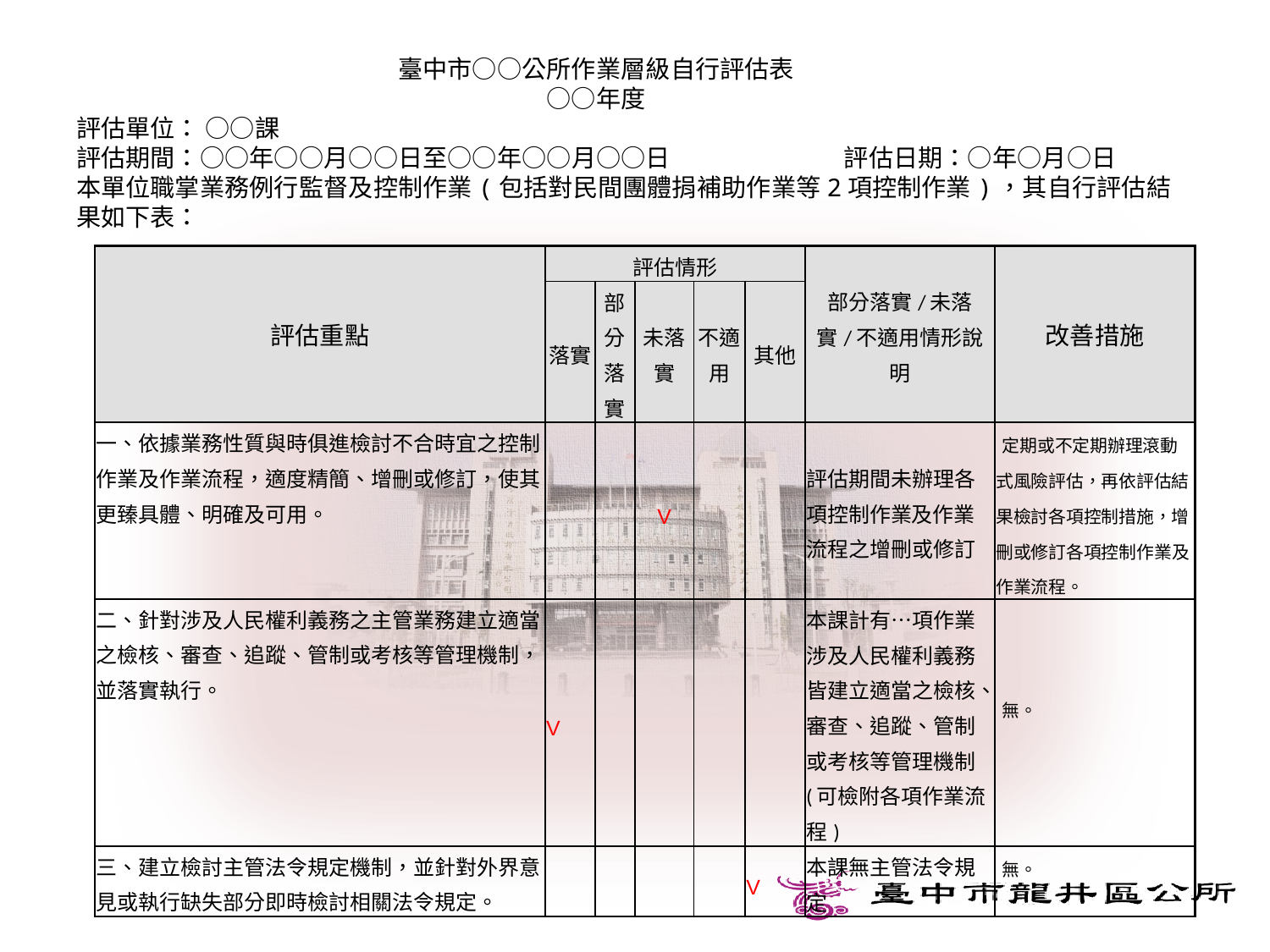

# 臺中市○○公所作業層級自行評估表 　　　　　　　　　　　　　　　　　　　○○年度 評估單位： ○○課 評估期間：○○年○○月○○日至○○年○○月○○日　　　　　　　評估日期：○年○月○日 本單位職掌業務例行監督及控制作業(包括對民間團體捐補助作業等2項控制作業)，其自行評估結果如下表：
| 評估重點 | 評估情形 |  |  |  |  | 部分落實/未落實/不適用情形說明 | 改善措施 |
| --- | --- | --- | --- | --- | --- | --- | --- |
|  | 落實 | 部分落實 | 未落實 | 不適用 | 其他 |  |  |
| 一、依據業務性質與時俱進檢討不合時宜之控制作業及作業流程，適度精簡、增刪或修訂，使其更臻具體、明確及可用。 |  |  | V |  |  | 評估期間未辦理各項控制作業及作業流程之增刪或修訂 | 定期或不定期辦理滾動式風險評估，再依評估結果檢討各項控制措施，增刪或修訂各項控制作業及作業流程。 |
| 二、針對涉及人民權利義務之主管業務建立適當之檢核、審查、追蹤、管制或考核等管理機制，並落實執行。 | V |  |  |  |  | 本課計有…項作業涉及人民權利義務皆建立適當之檢核、審查、追蹤、管制或考核等管理機制(可檢附各項作業流程) | 無。 |
| 三、建立檢討主管法令規定機制，並針對外界意見或執行缺失部分即時檢討相關法令規定。 |  |  |  |  | V | 本課無主管法令規定 | 無。 |